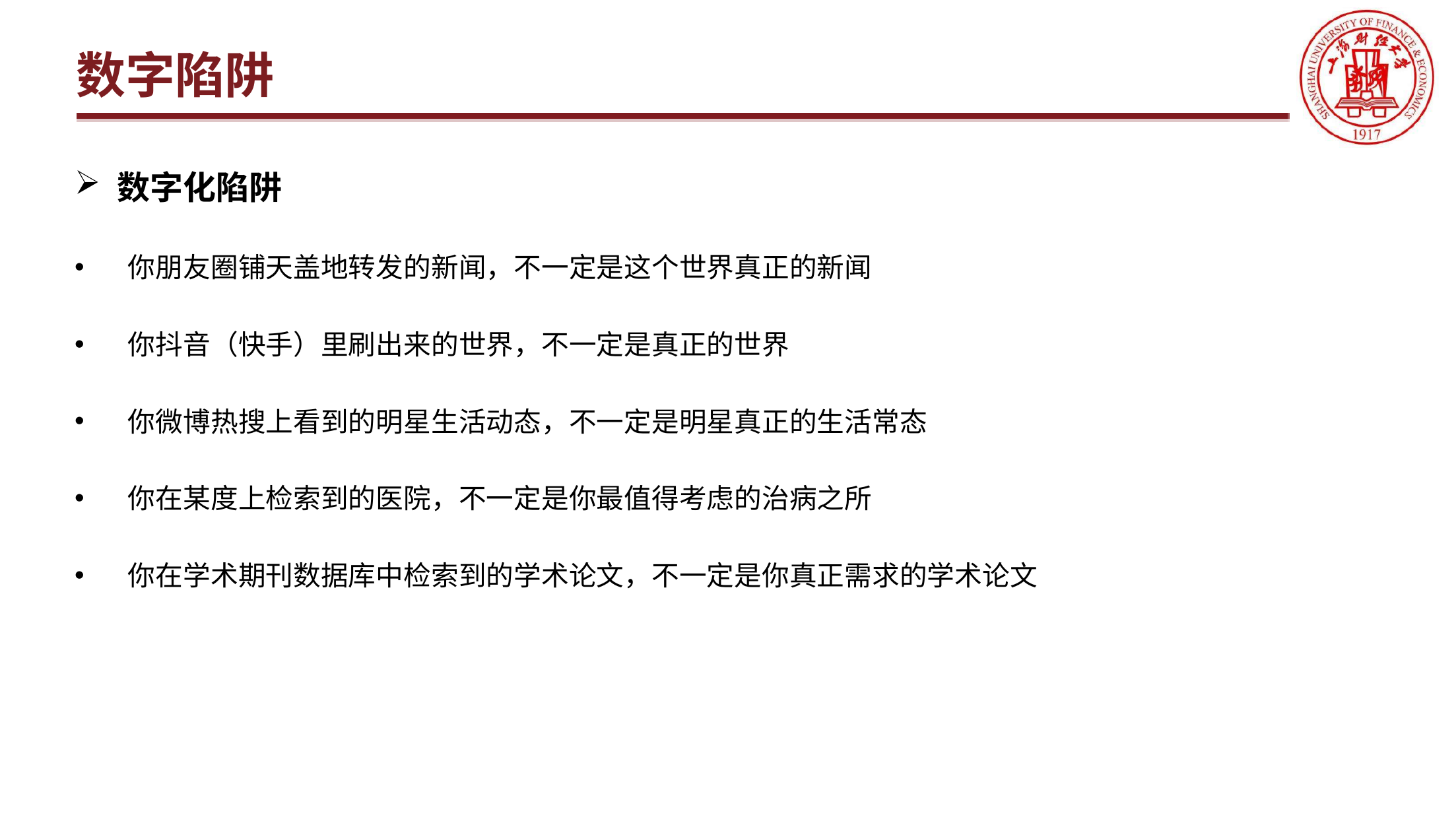

# 数字陷阱
数字化陷阱

你朋友圈铺天盖地转发的新闻，不一定是这个世界真正的新闻

你抖音（快手）里刷出来的世界，不一定是真正的世界

你微博热搜上看到的明星生活动态，不一定是明星真正的生活常态

你在某度上检索到的医院，不一定是你最值得考虑的治病之所

你在学术期刊数据库中检索到的学术论文，不一定是你真正需求的学术论文